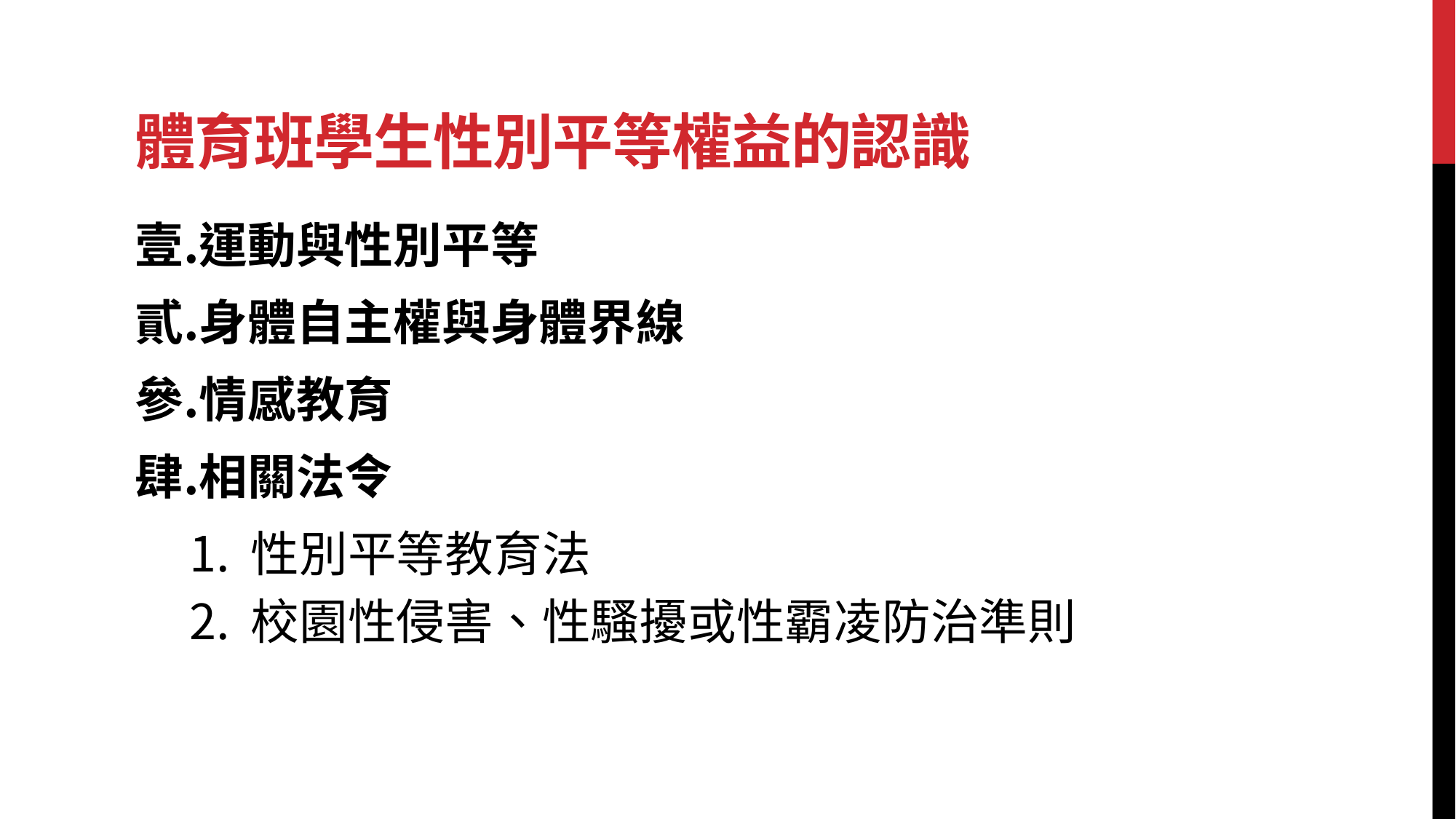

# 體育班學生性別平等權益的認識
運動與性別平等
身體自主權與身體界線
情感教育
相關法令
性別平等教育法
校園性侵害、性騷擾或性霸凌防治準則